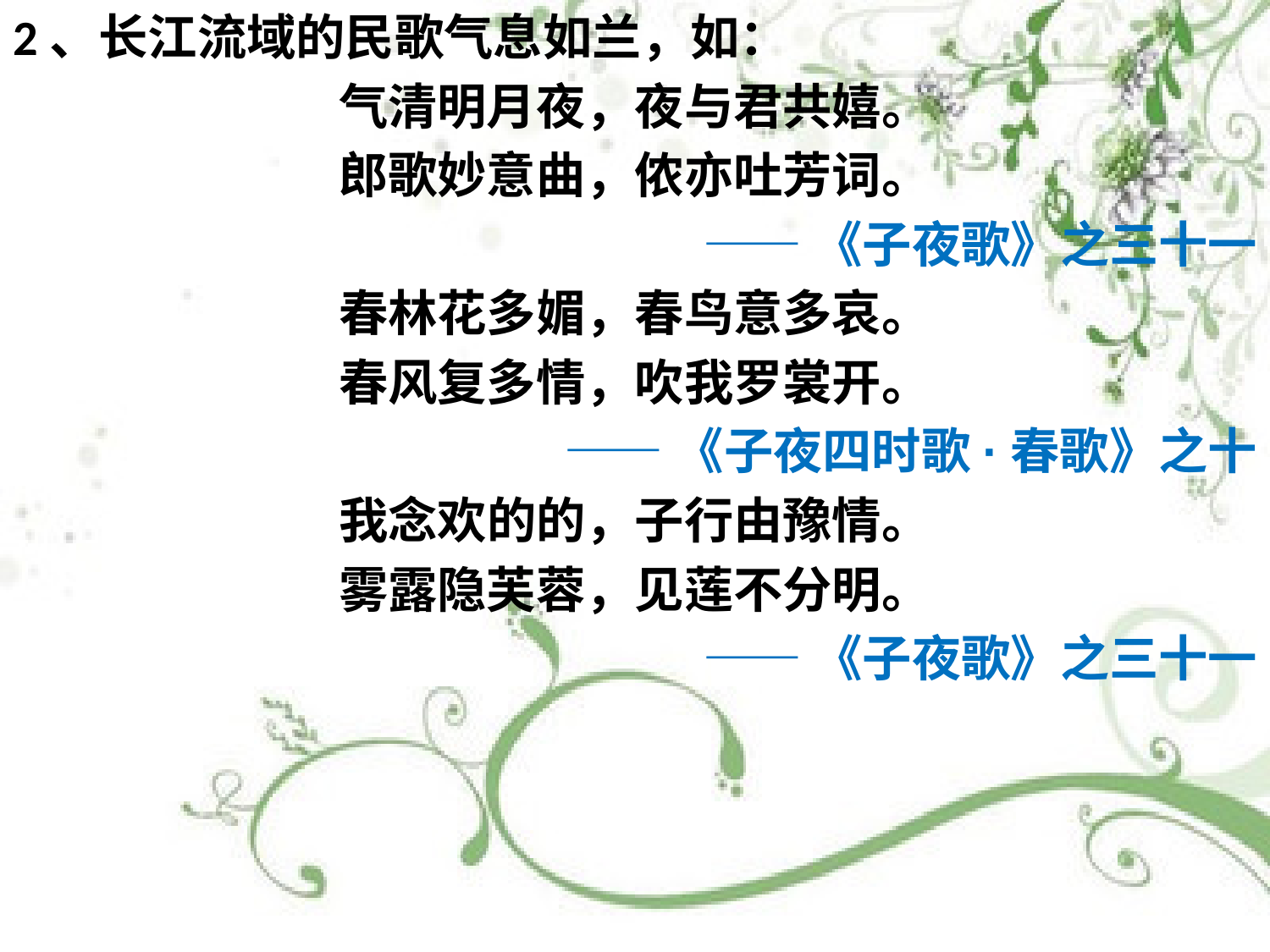

2、长江流域的民歌气息如兰，如：
气清明月夜，夜与君共嬉。
郎歌妙意曲，侬亦吐芳词。
——《子夜歌》之三十一
春林花多媚，春鸟意多哀。
春风复多情，吹我罗裳开。
——《子夜四时歌·春歌》之十
我念欢的的，子行由豫情。
雾露隐芙蓉，见莲不分明。
——《子夜歌》之三十一